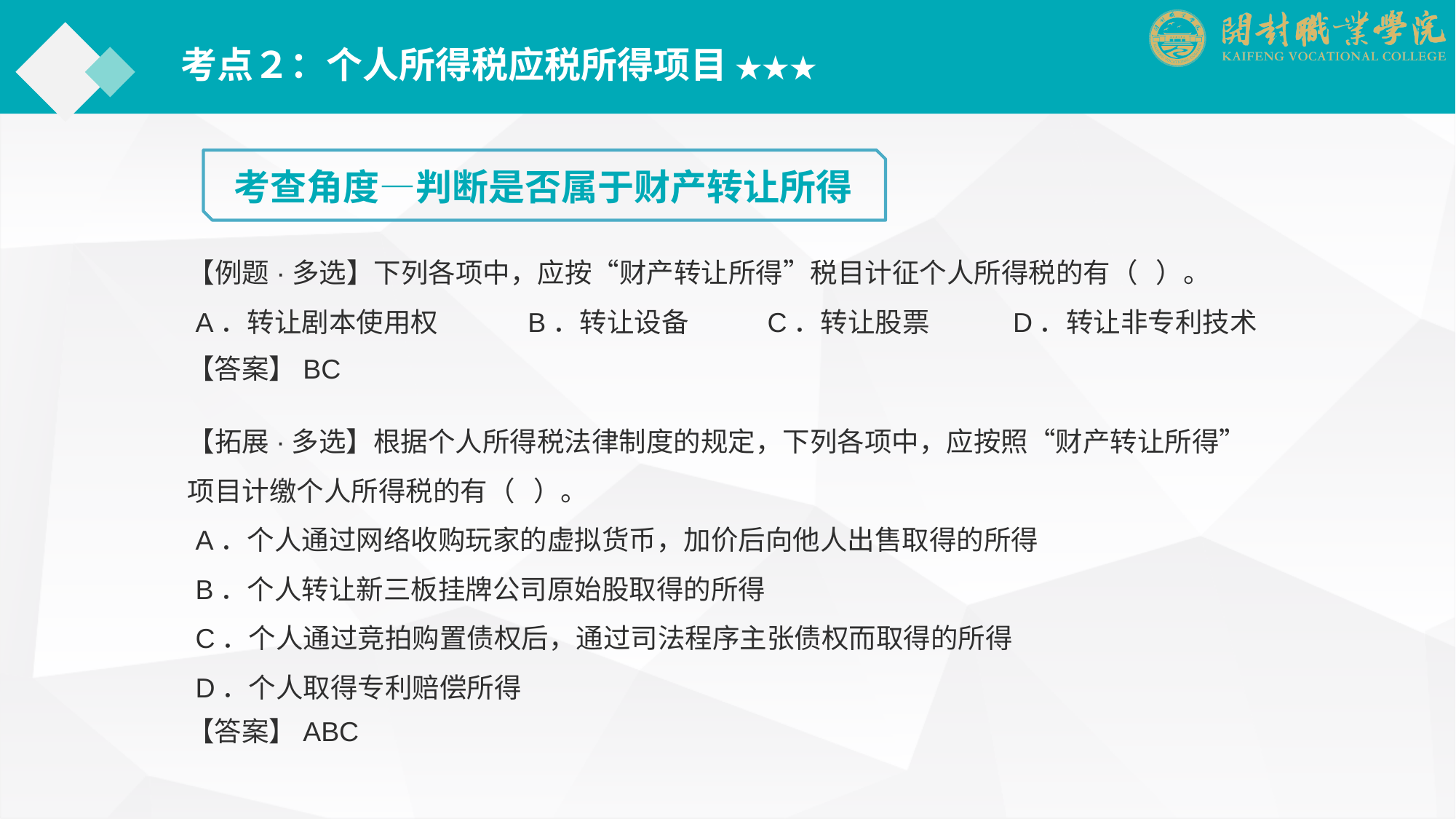

考点２：个人所得税应税所得项目 ★★★

考查角度—判断是否属于财产转让所得
【例题·多选】下列各项中，应按“财产转让所得”税目计征个人所得税的有（   ）。
 A．转让剧本使用权	 B．转让设备 	　C．转让股票	　　D．转让非专利技术
【答案】BC
【拓展·多选】根据个人所得税法律制度的规定，下列各项中，应按照“财产转让所得”项目计缴个人所得税的有（   ）。
 A．个人通过网络收购玩家的虚拟货币，加价后向他人出售取得的所得
 B．个人转让新三板挂牌公司原始股取得的所得
 C．个人通过竞拍购置债权后，通过司法程序主张债权而取得的所得
 D．个人取得专利赔偿所得
【答案】ABC